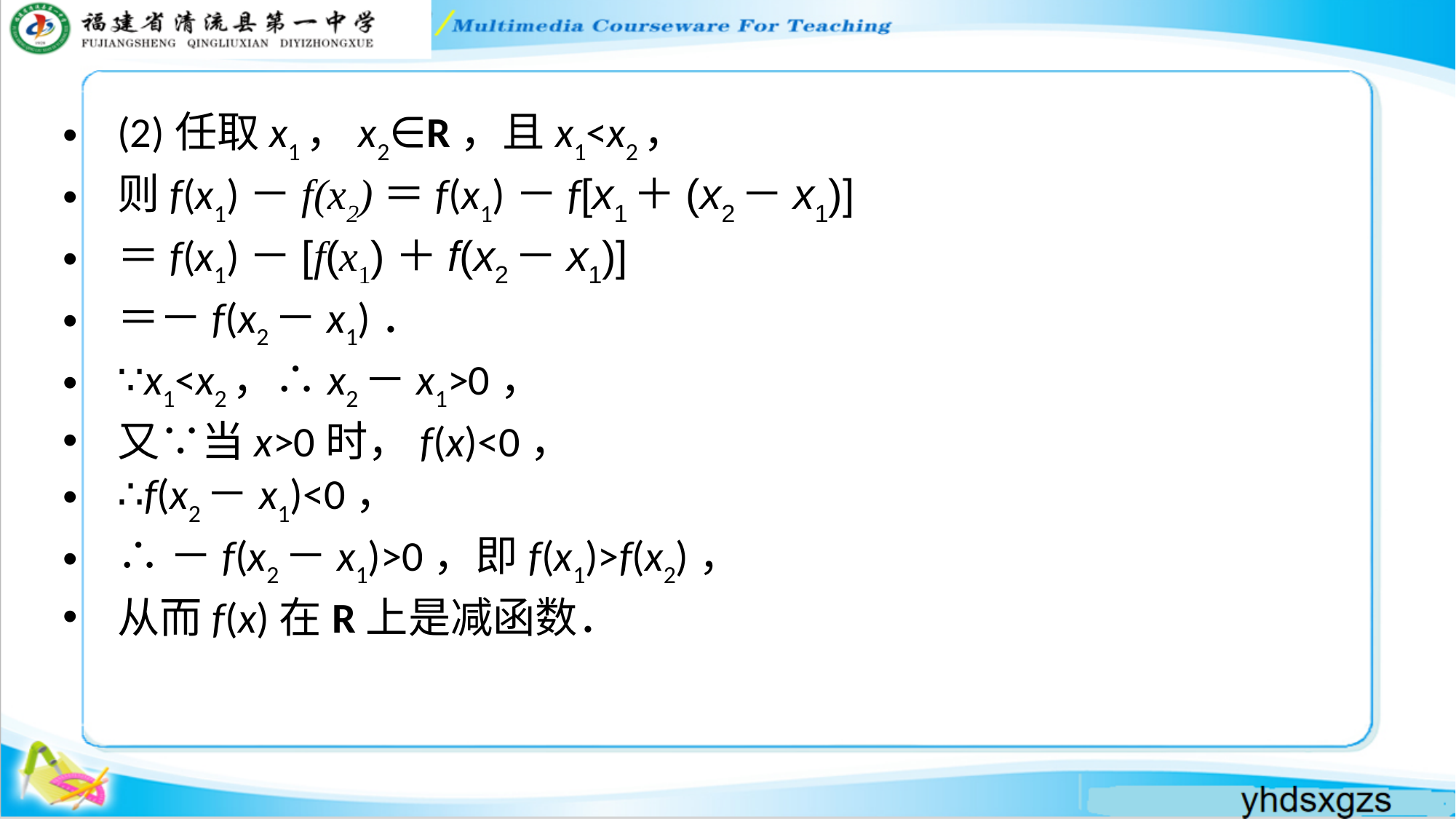

(2)任取x1，x2∈R，且x1<x2，
则f(x1)－f(x2)＝f(x1)－f[x1＋(x2－x1)]
＝f(x1)－[f(x1)＋f(x2－x1)]
＝－f(x2－x1)．
∵x1<x2，∴x2－x1>0，
又∵当x>0时，f(x)<0，
∴f(x2－x1)<0，
∴－f(x2－x1)>0，即f(x1)>f(x2)，
从而f(x)在R上是减函数．